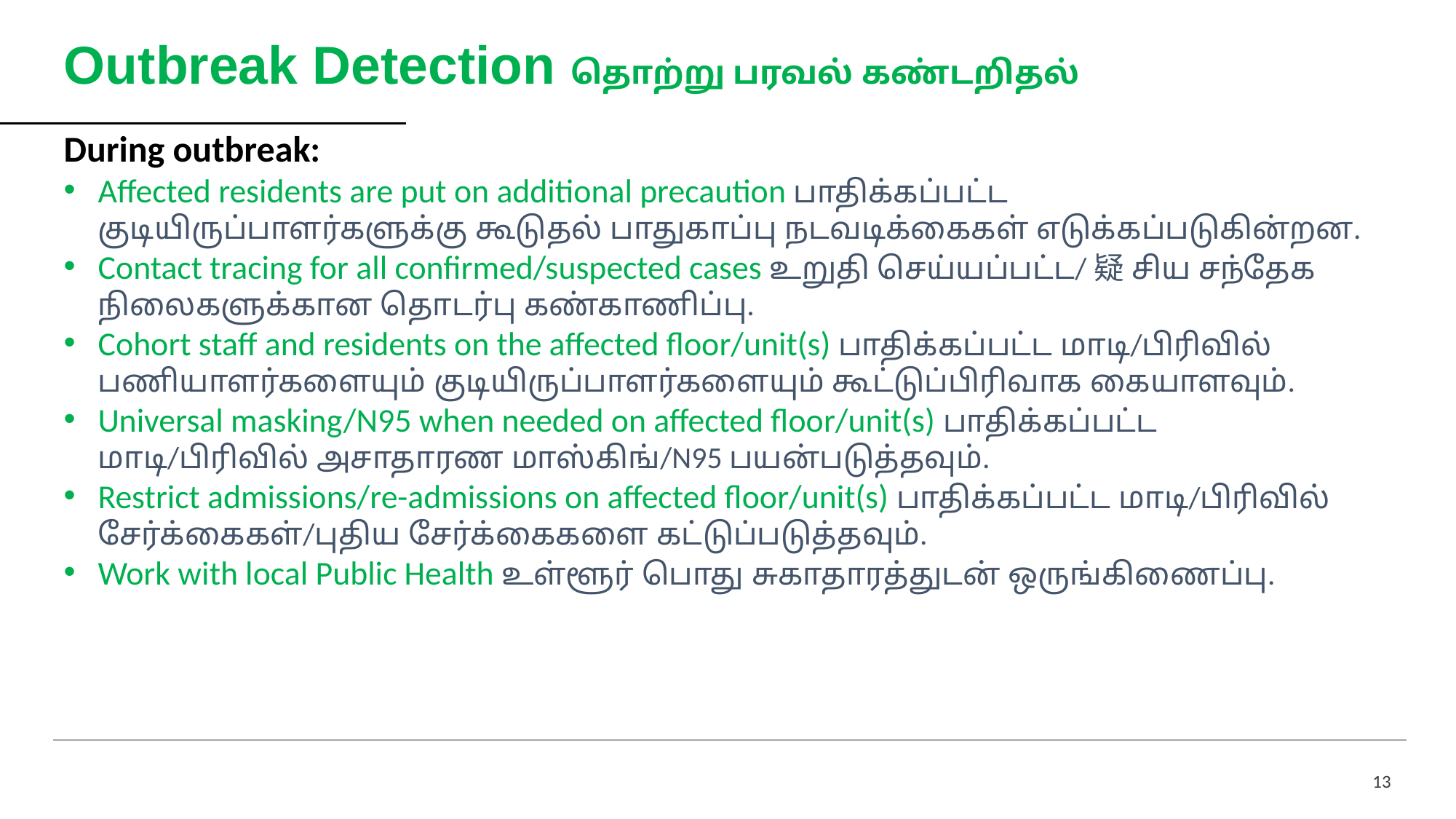

Outbreak Detection தொற்று பரவல் கண்டறிதல்
During outbreak:
Affected residents are put on additional precaution பாதிக்கப்பட்ட குடியிருப்பாளர்களுக்கு கூடுதல் பாதுகாப்பு நடவடிக்கைகள் எடுக்கப்படுகின்றன.
Contact tracing for all confirmed/suspected cases உறுதி செய்யப்பட்ட/疑சிய சந்தேக நிலைகளுக்கான தொடர்பு கண்காணிப்பு.
Cohort staff and residents on the affected floor/unit(s) பாதிக்கப்பட்ட மாடி/பிரிவில் பணியாளர்களையும் குடியிருப்பாளர்களையும் கூட்டுப்பிரிவாக கையாளவும்.
Universal masking/N95 when needed on affected floor/unit(s) பாதிக்கப்பட்ட மாடி/பிரிவில் அசாதாரண மாஸ்கிங்/N95 பயன்படுத்தவும்.
Restrict admissions/re-admissions on affected floor/unit(s) பாதிக்கப்பட்ட மாடி/பிரிவில் சேர்க்கைகள்/புதிய சேர்க்கைகளை கட்டுப்படுத்தவும்.
Work with local Public Health உள்ளூர் பொது சுகாதாரத்துடன் ஒருங்கிணைப்பு.

13